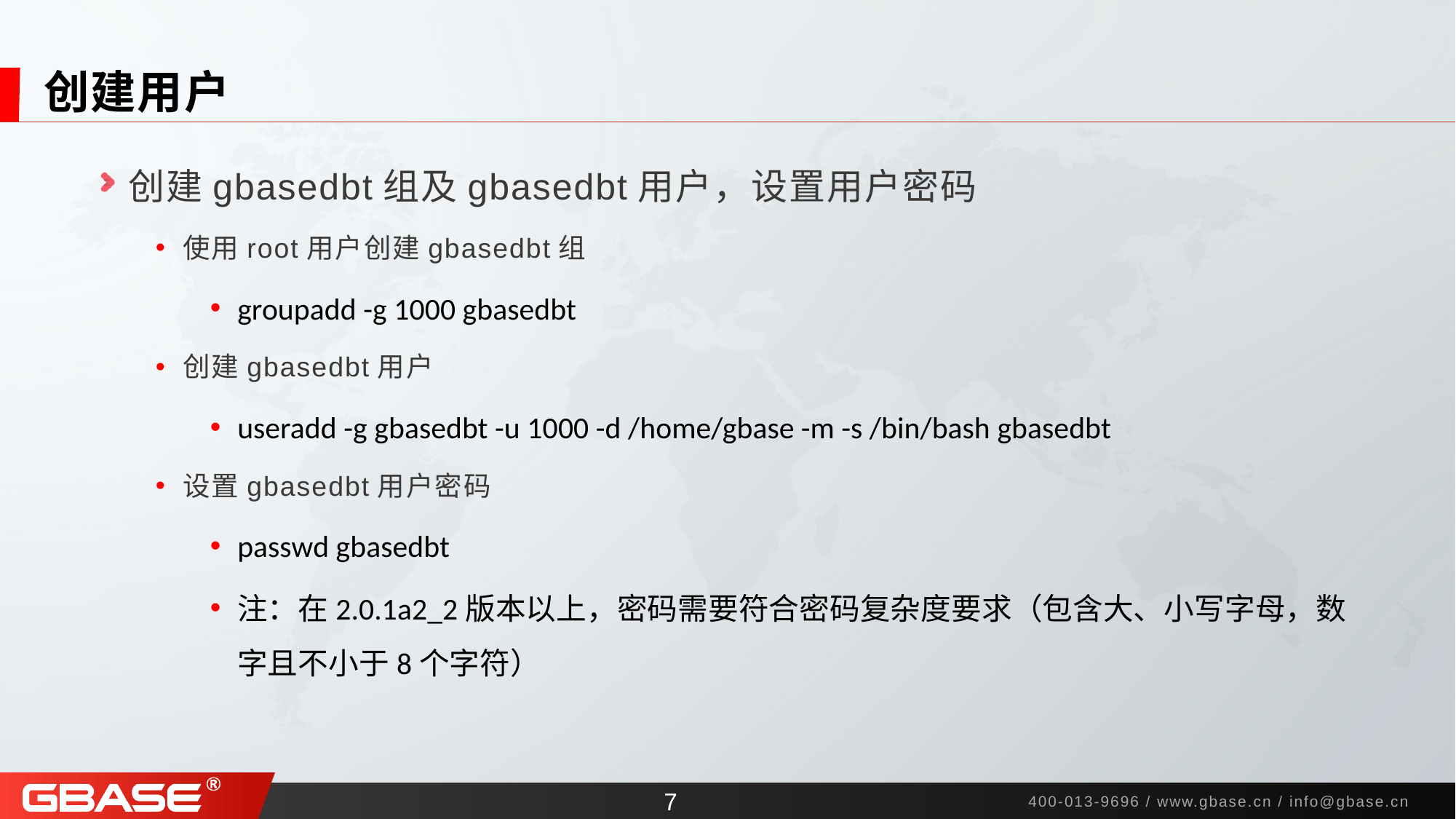

# 创建用户
创建gbasedbt组及gbasedbt用户，设置用户密码
使用root用户创建gbasedbt组
groupadd -g 1000 gbasedbt
创建gbasedbt用户
useradd -g gbasedbt -u 1000 -d /home/gbase -m -s /bin/bash gbasedbt
设置gbasedbt用户密码
passwd gbasedbt
注：在2.0.1a2_2版本以上，密码需要符合密码复杂度要求（包含大、小写字母，数字且不小于8个字符）